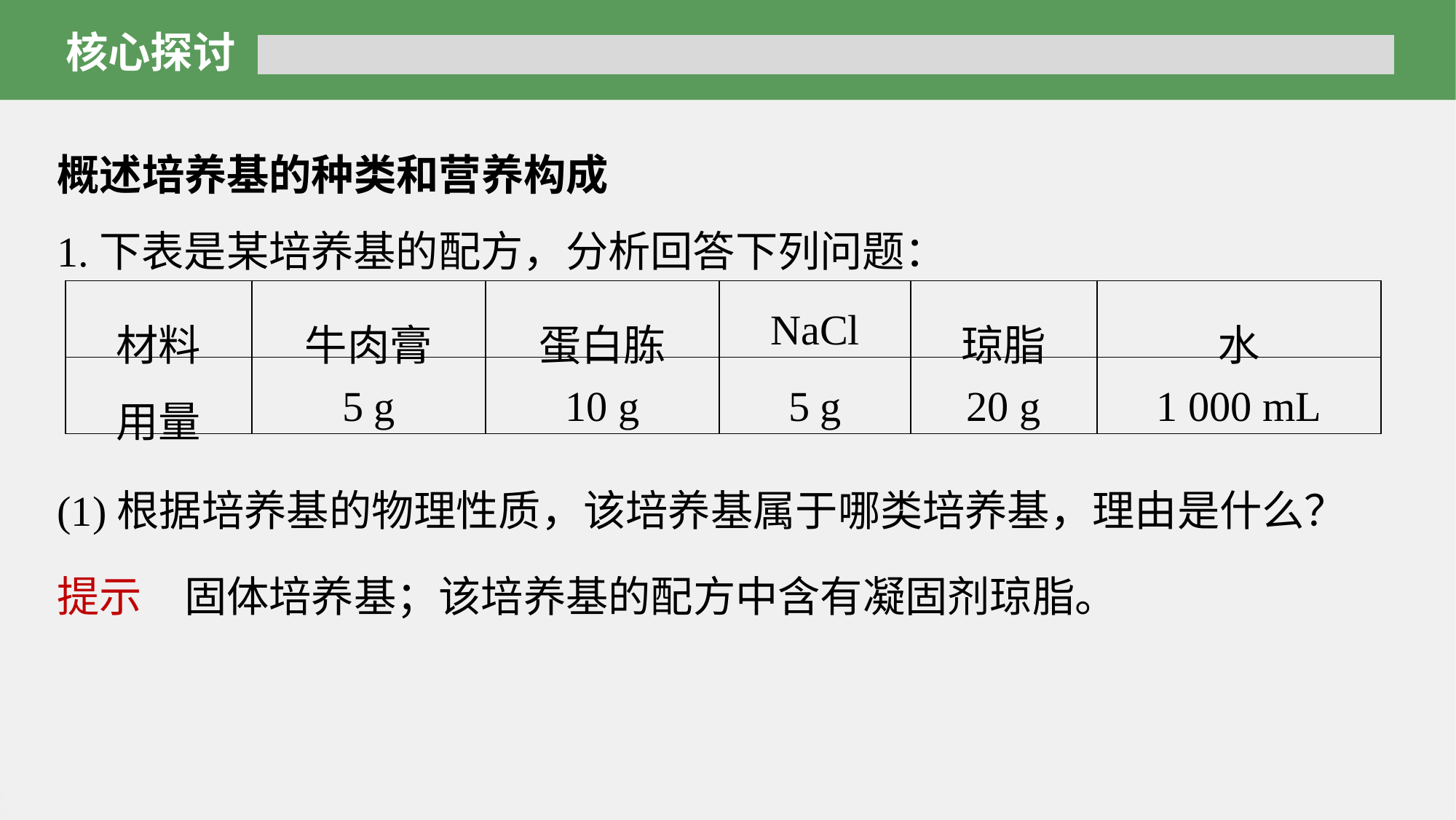

核心探讨

概述培养基的种类和营养构成
1.下表是某培养基的配方，分析回答下列问题：
| 材料 | 牛肉膏 | 蛋白胨 | NaCl | 琼脂 | 水 |
| --- | --- | --- | --- | --- | --- |
| 用量 | 5 g | 10 g | 5 g | 20 g | 1 000 mL |
(1)根据培养基的物理性质，该培养基属于哪类培养基，理由是什么？
提示　固体培养基；该培养基的配方中含有凝固剂琼脂。